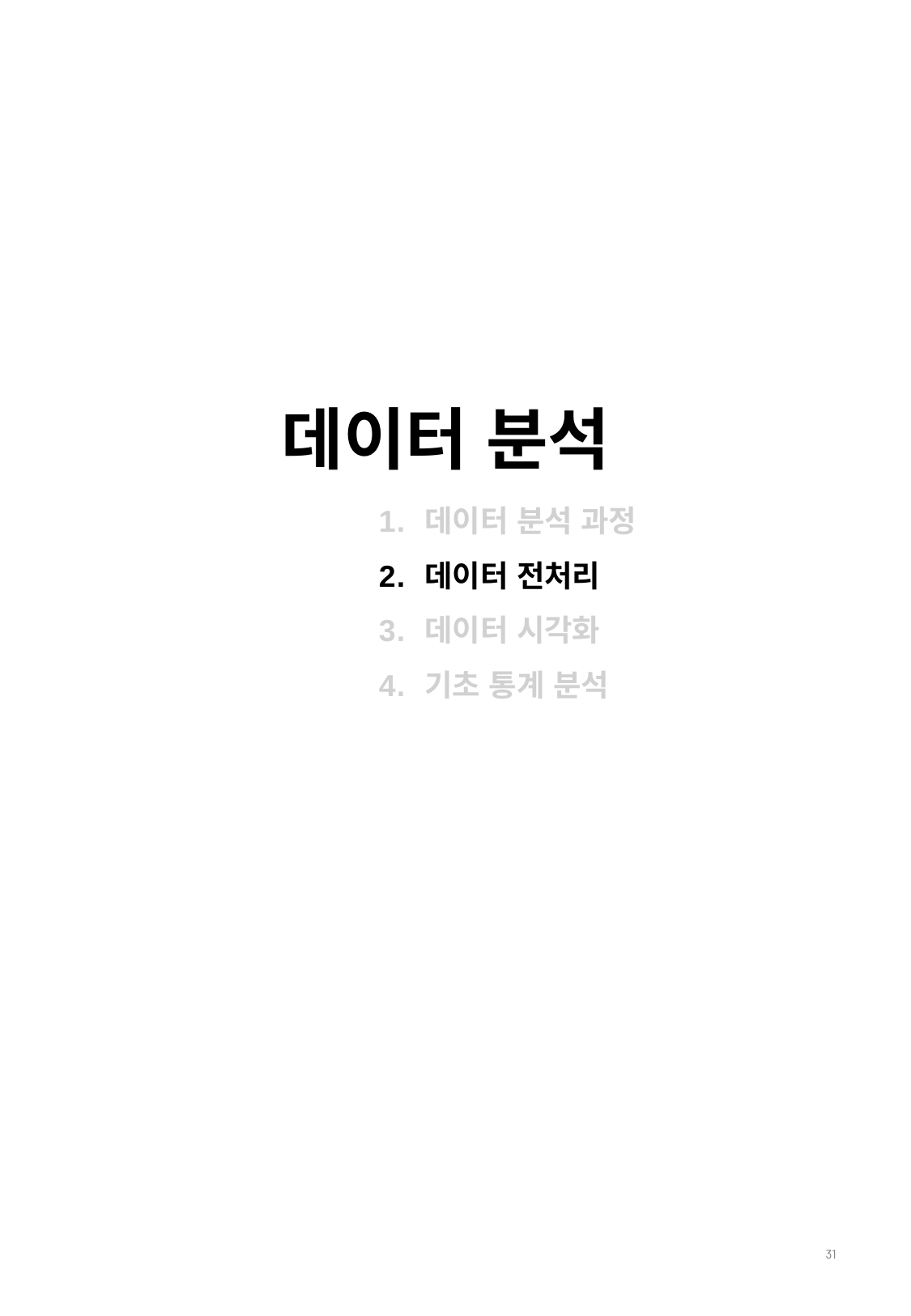

# 데이터 분석
데이터 분석 과정
데이터 전처리
데이터 시각화
기초 통계 분석
31